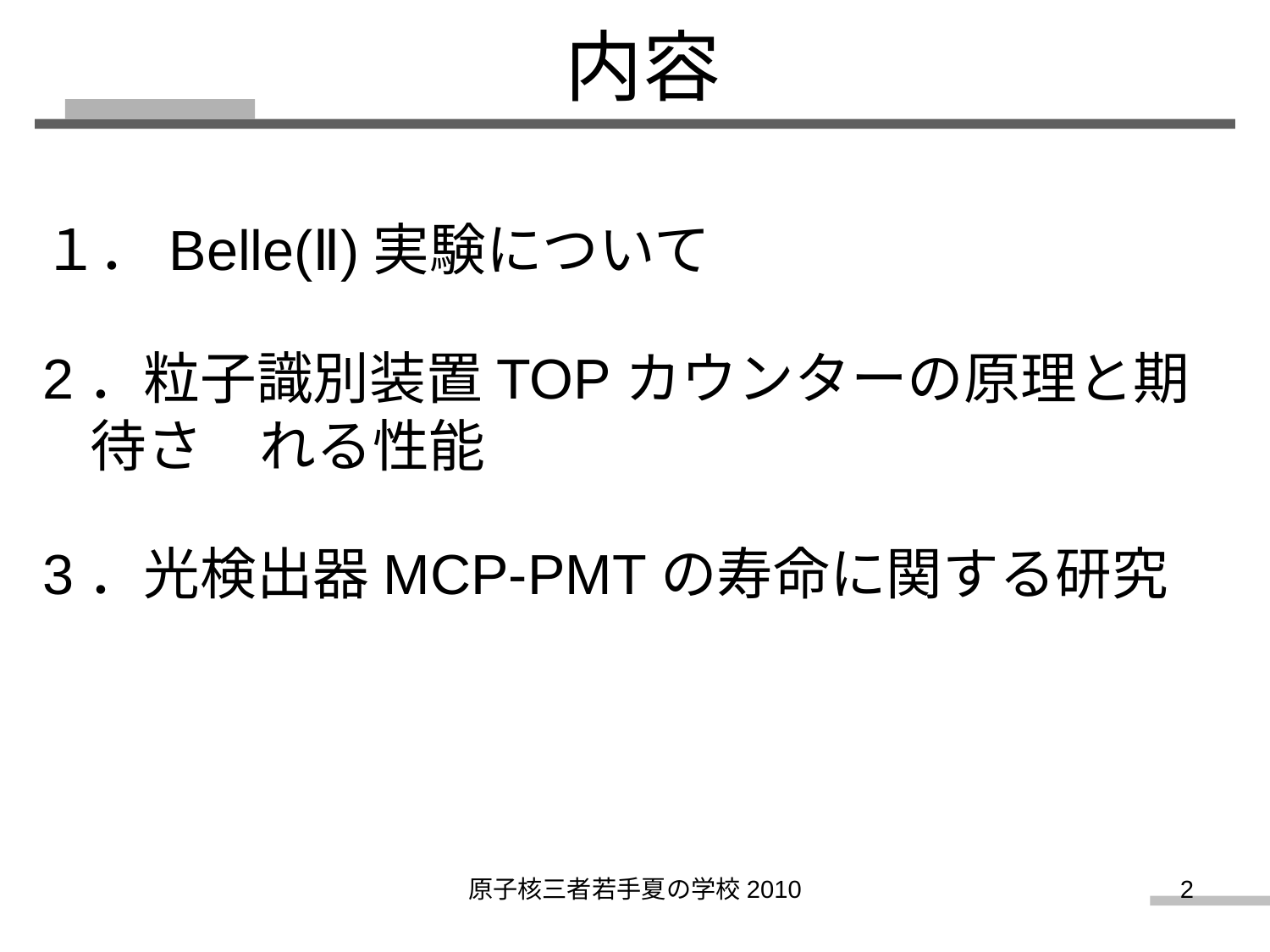

# 内容
１．Belle(Ⅱ)実験について

2．粒子識別装置TOPカウンターの原理と期待さ　れる性能

3．光検出器MCP-PMTの寿命に関する研究

原子核三者若手夏の学校2010
2